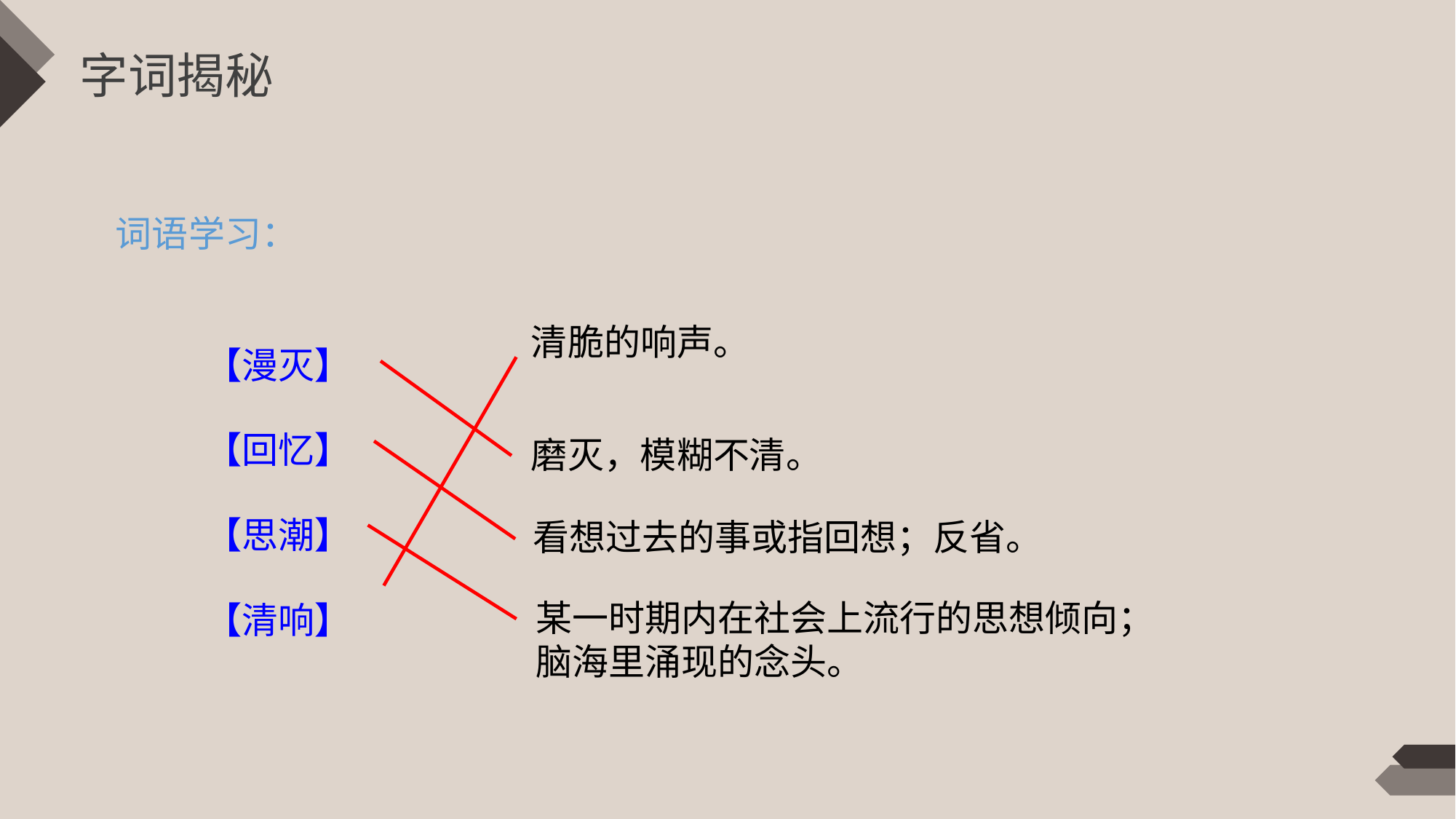

字词揭秘
词语学习：
【漫灭】
【回忆】
【思潮】
【清响】
清脆的响声。
磨灭，模糊不清。
看想过去的事或指回想；反省。
某一时期内在社会上流行的思想倾向；脑海里涌现的念头。